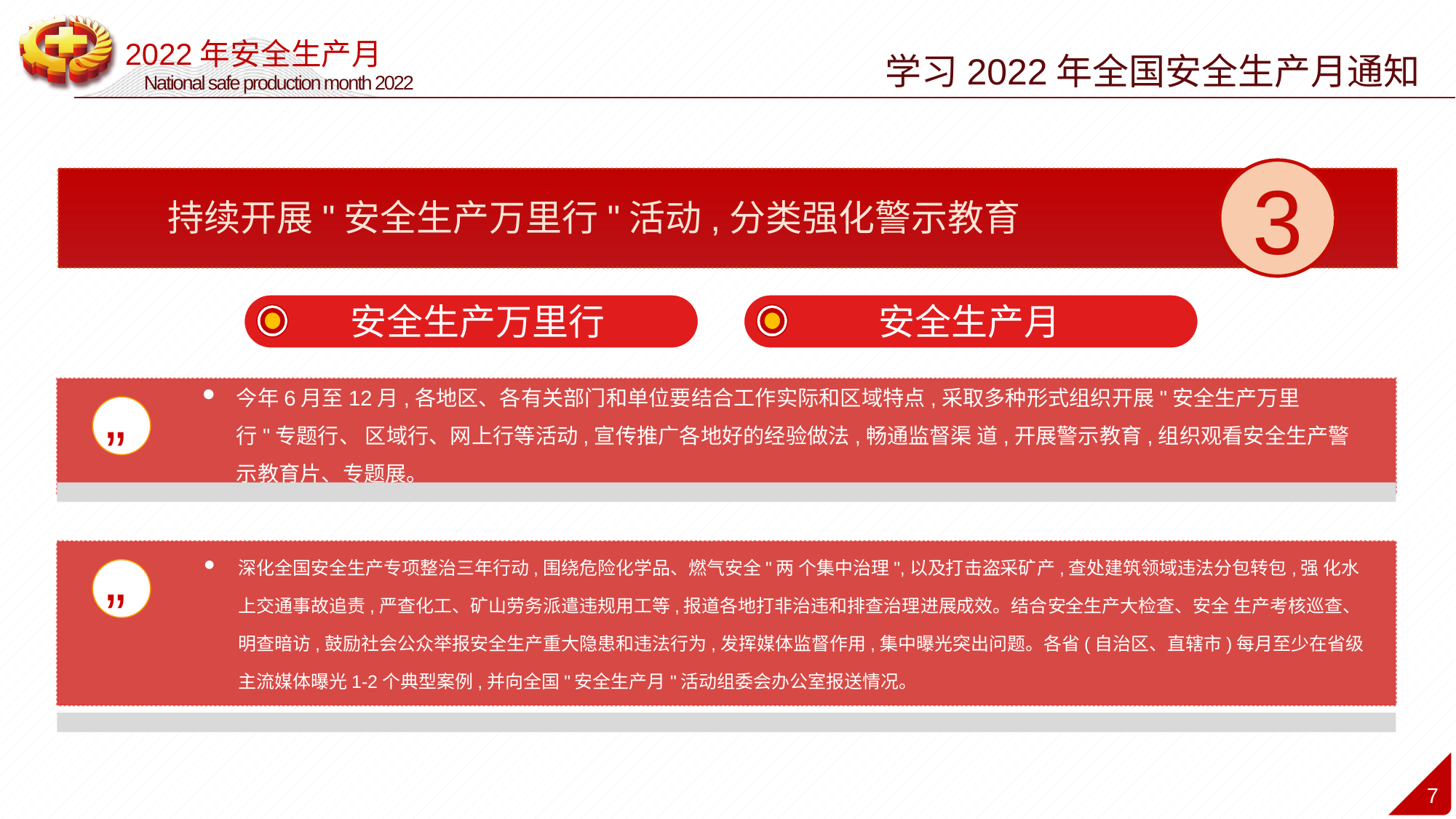

学习2022年全国安全生产月通知
3

持续开展"安全生产万里行"活动,分类强化警示教育
安全生产万里行

安全生产月

今年6月至12月,各地区、各有关部门和单位要结合工作实际和区域特点,采取多种形式组织开展"安全生产万里行"专题行、 区域行、网上行等活动,宣传推广各地好的经验做法,畅通监督渠 道,开展警示教育,组织观看安全生产警示教育片、专题展。

”

深化全国安全生产专项整治三年行动,围绕危险化学品、燃气安全"两 个集中治理",以及打击盗采矿产,查处建筑领域违法分包转包,强 化水上交通事故追责,严查化工、矿山劳务派遣违规用工等,报道各地打非治违和排查治理进展成效。结合安全生产大检查、安全 生产考核巡查、明查暗访,鼓励社会公众举报安全生产重大隐患和违法行为,发挥媒体监督作用,集中曝光突出问题。各省(自治区、直辖市)每月至少在省级主流媒体曝光1-2个典型案例,并向全国"安全生产月"活动组委会办公室报送情况。

”